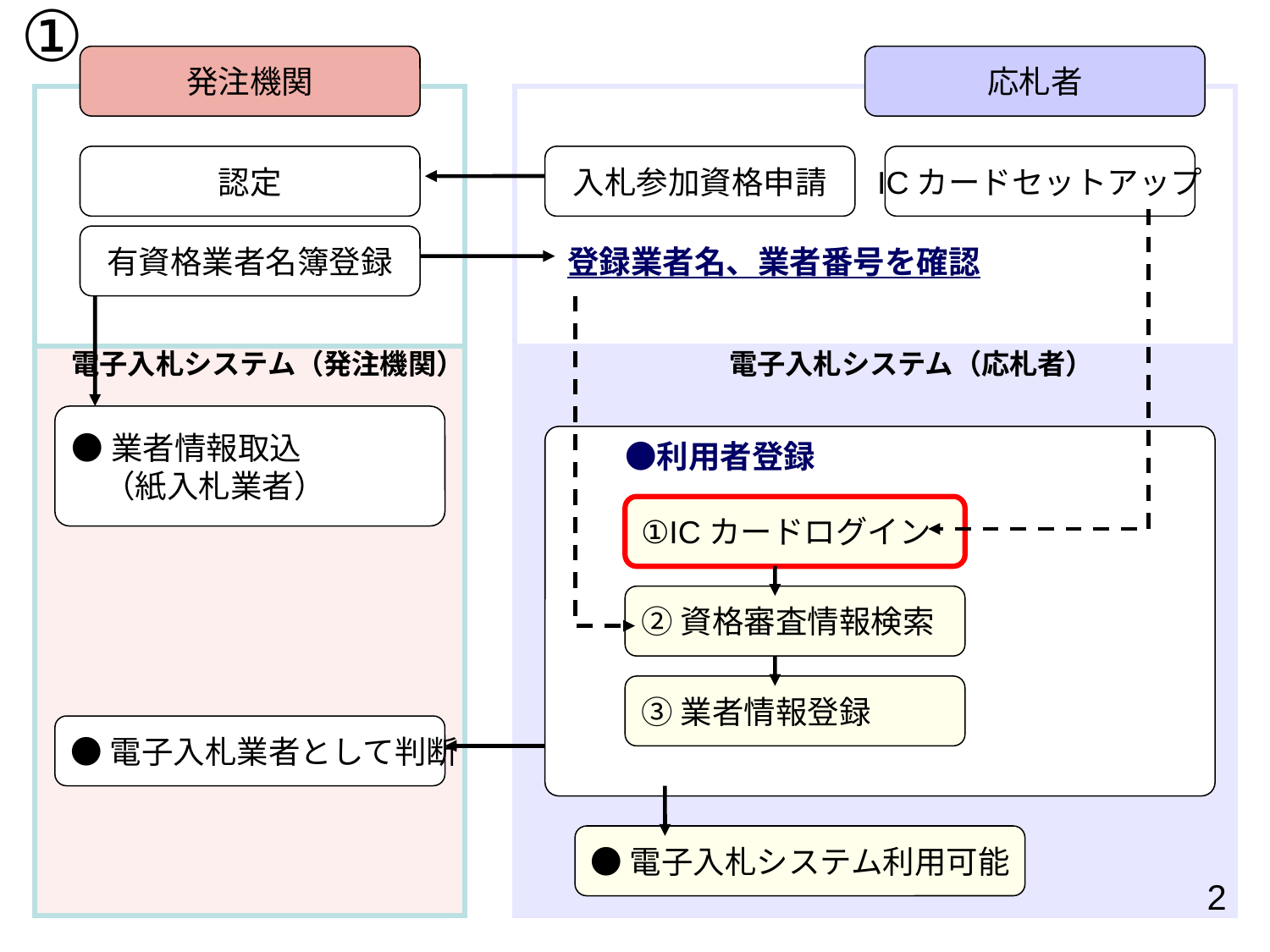

①
発注機関
応札者

認定
入札参加資格申請
ICカードセットアップ

有資格業者名簿登録
登録業者名、業者番号を確認

電子入札システム（発注機関）
電子入札システム（応札者）
●業者情報取込
　（紙入札業者）
　　●利用者登録
①ICカードログイン

②資格審査情報検索

③業者情報登録
●電子入札業者として判断

●電子入札システム利用可能
2